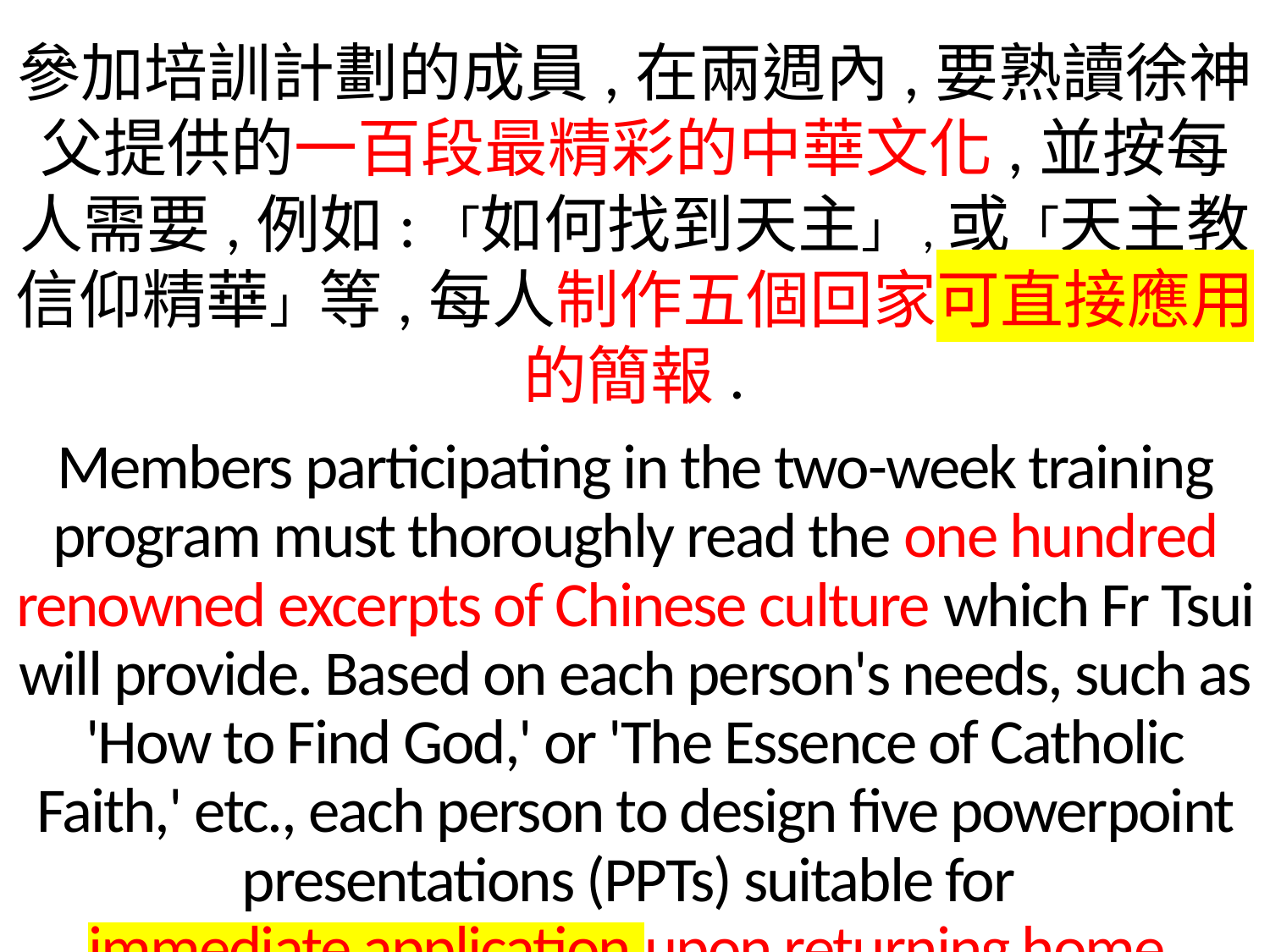

參加培訓計劃的成員,在兩週內,要熟讀徐神父提供的一百段最精彩的中華文化,並按每人需要,例如:「如何找到天主」,或「天主教信仰精華」等,每人制作五個回家可直接應用的簡報.
Members participating in the two-week training program must thoroughly read the one hundred renowned excerpts of Chinese culture which Fr Tsui will provide. Based on each person's needs, such as 'How to Find God,' or 'The Essence of Catholic Faith,' etc., each person to design five powerpoint presentations (PPTs) suitable for
immediate application upon returning home.